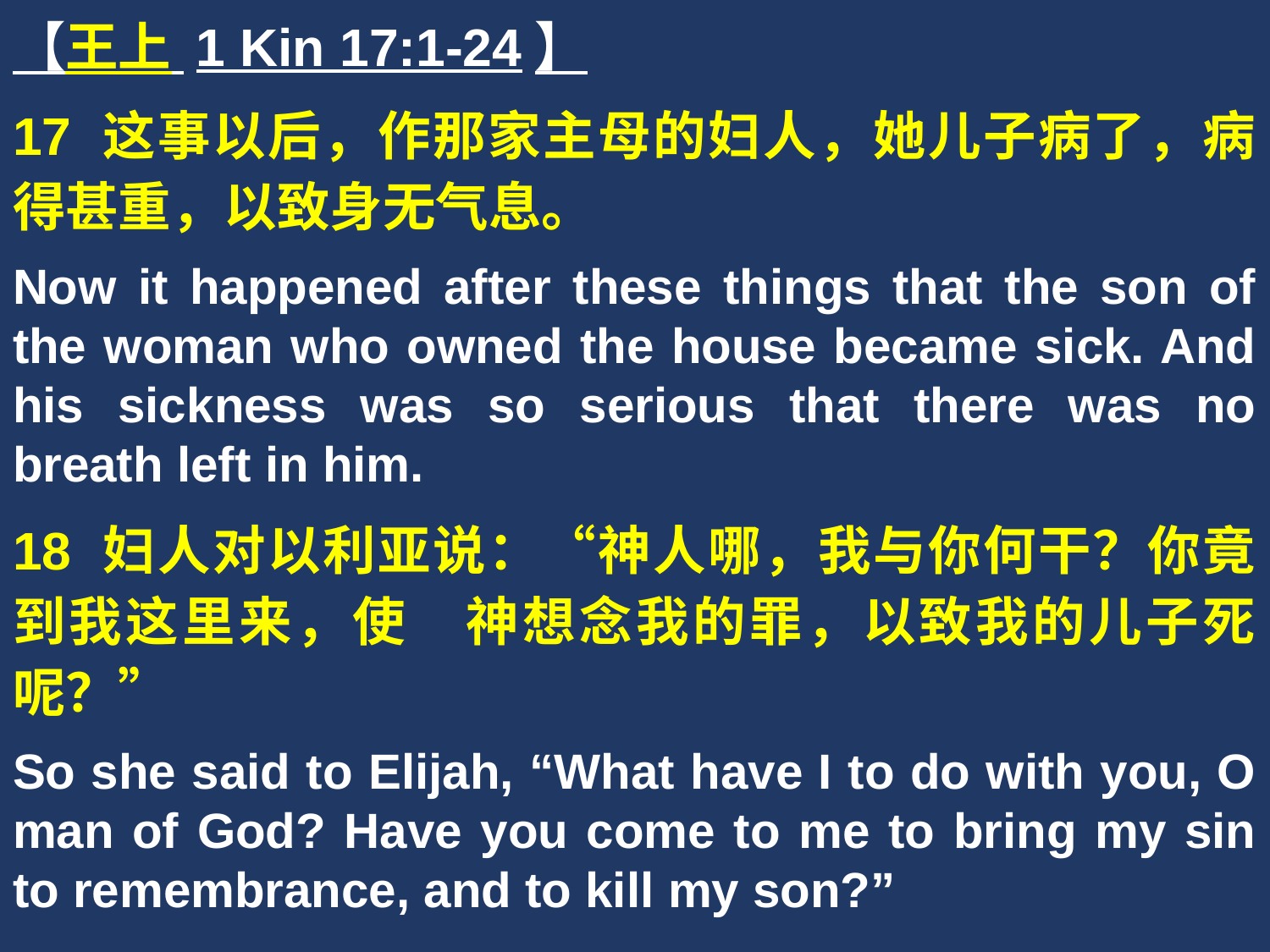

【王上 1 Kin 17:1-24】
17 这事以后，作那家主母的妇人，她儿子病了，病得甚重，以致身无气息。
Now it happened after these things that the son of the woman who owned the house became sick. And his sickness was so serious that there was no breath left in him.
18 妇人对以利亚说：“神人哪，我与你何干？你竟到我这里来，使　神想念我的罪，以致我的儿子死呢？”
So she said to Elijah, “What have I to do with you, O man of God? Have you come to me to bring my sin to remembrance, and to kill my son?”